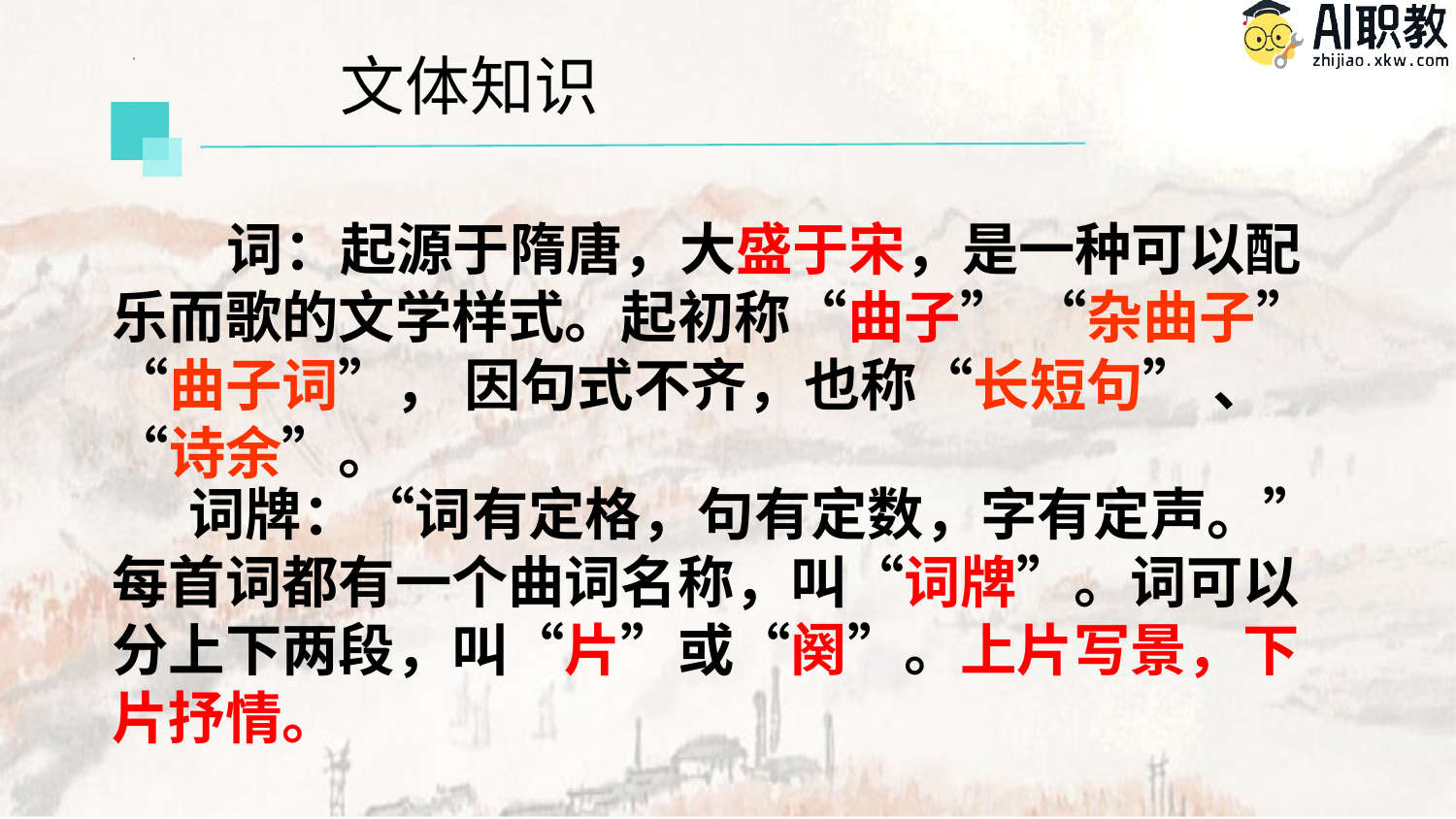

文体知识

        词：起源于隋唐，大盛于宋，是一种可以配乐而歌的文学样式。起初称“曲子” “杂曲子”“曲子词”， 因句式不齐，也称“长短句” 、 “诗余”。
古典诗歌
     词牌：“词有定格，句有定数，字有定声。”每首词都有一个曲词名称，叫“词牌”。词可以分上下两段，叫“片”或“阕”。上片写景，下片抒情。
现代新诗